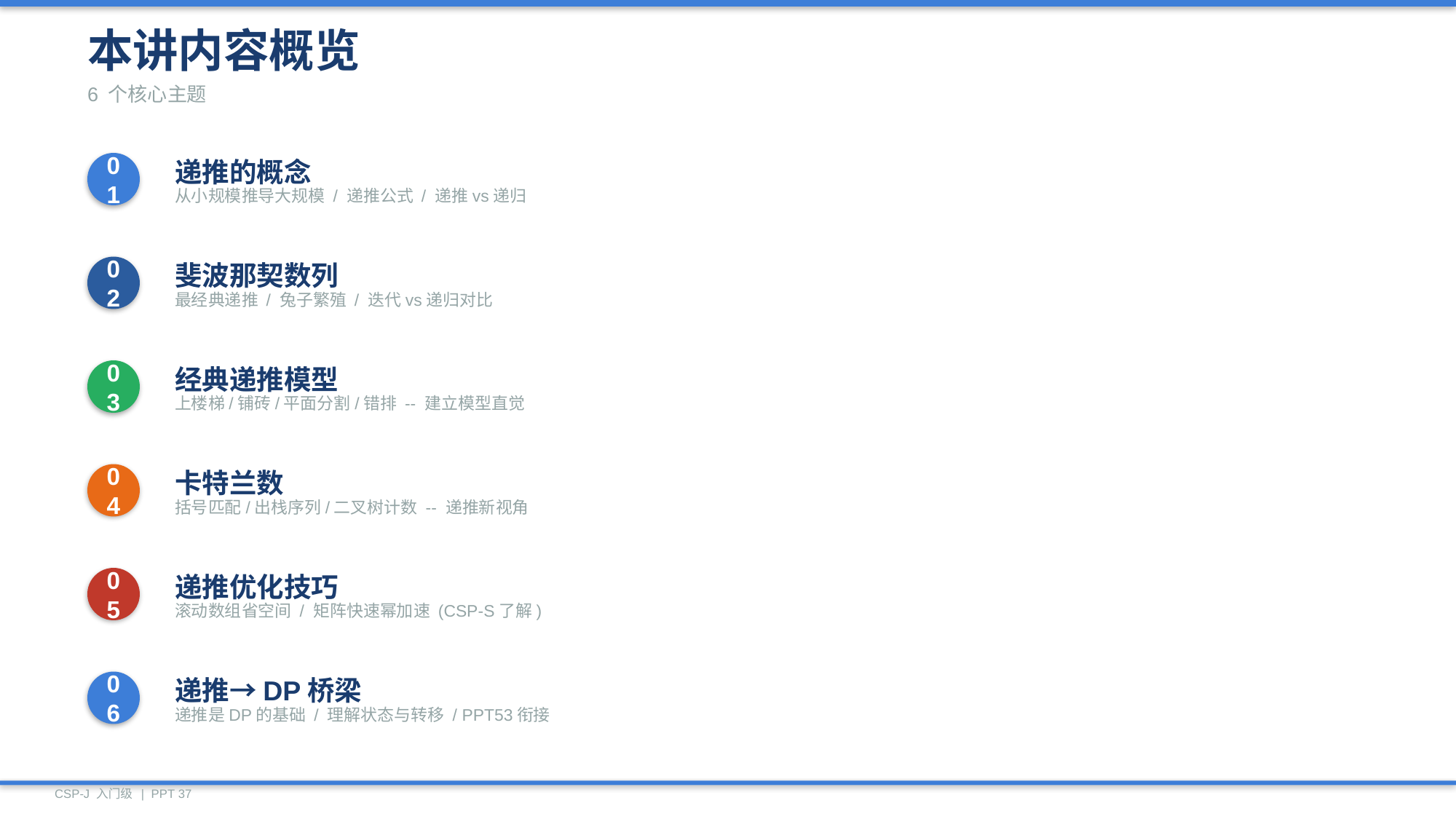

本讲内容概览
6 个核心主题
01
递推的概念
从小规模推导大规模 / 递推公式 / 递推vs递归
02
斐波那契数列
最经典递推 / 兔子繁殖 / 迭代vs递归对比
03
经典递推模型
上楼梯/铺砖/平面分割/错排 -- 建立模型直觉
04
卡特兰数
括号匹配/出栈序列/二叉树计数 -- 递推新视角
05
递推优化技巧
滚动数组省空间 / 矩阵快速幂加速 (CSP-S了解)
06
递推→DP桥梁
递推是DP的基础 / 理解状态与转移 / PPT53衔接

CSP-J 入门级  |  PPT 37